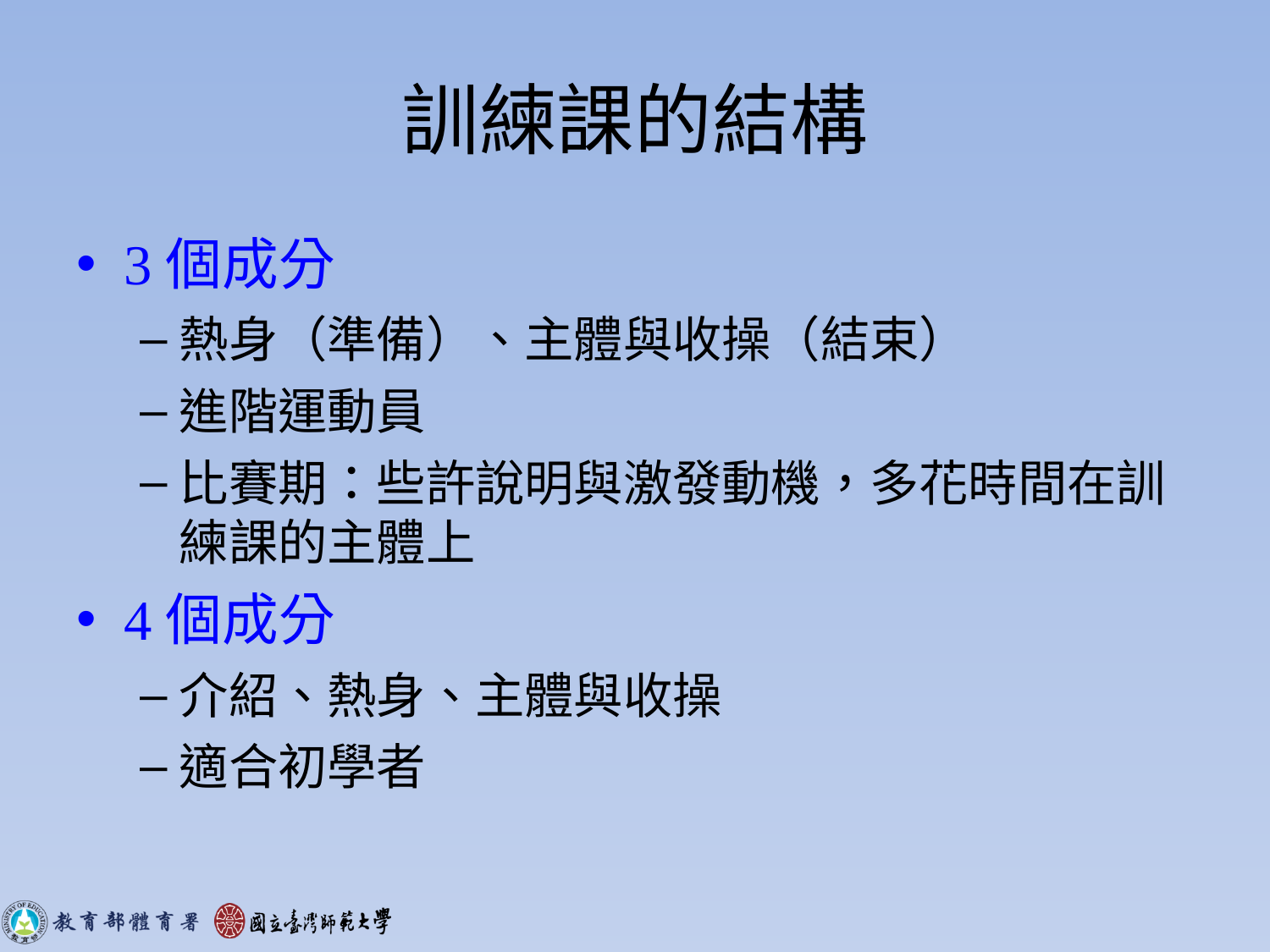

# 訓練課的結構
3個成分
熱身（準備）、主體與收操（結束）
進階運動員
比賽期：些許說明與激發動機，多花時間在訓練課的主體上
4個成分
介紹、熱身、主體與收操
適合初學者